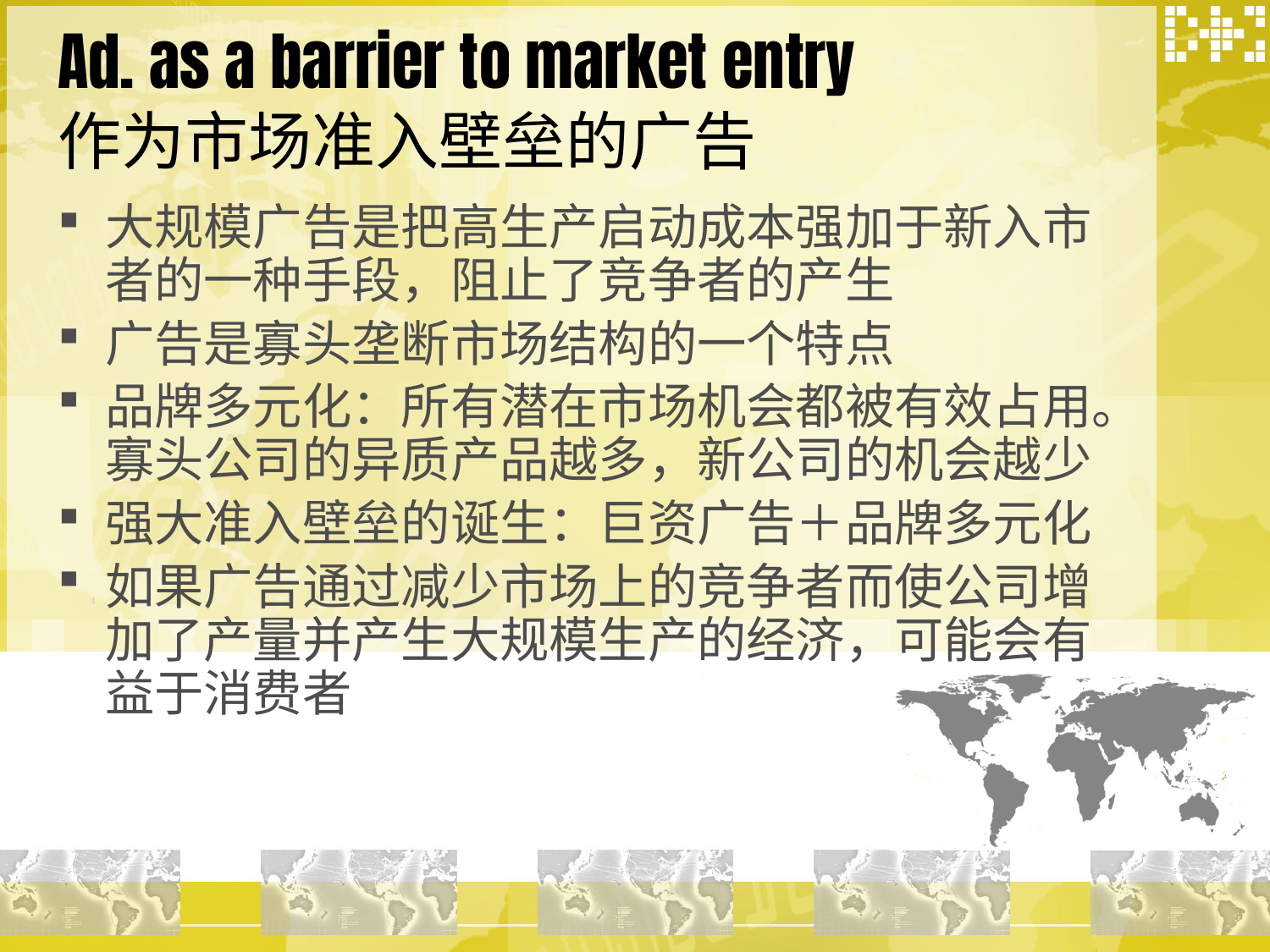

# Ad. as a barrier to market entry 作为市场准入壁垒的广告
大规模广告是把高生产启动成本强加于新入市者的一种手段，阻止了竞争者的产生
广告是寡头垄断市场结构的一个特点
品牌多元化：所有潜在市场机会都被有效占用。寡头公司的异质产品越多，新公司的机会越少
强大准入壁垒的诞生：巨资广告＋品牌多元化
如果广告通过减少市场上的竞争者而使公司增加了产量并产生大规模生产的经济，可能会有益于消费者